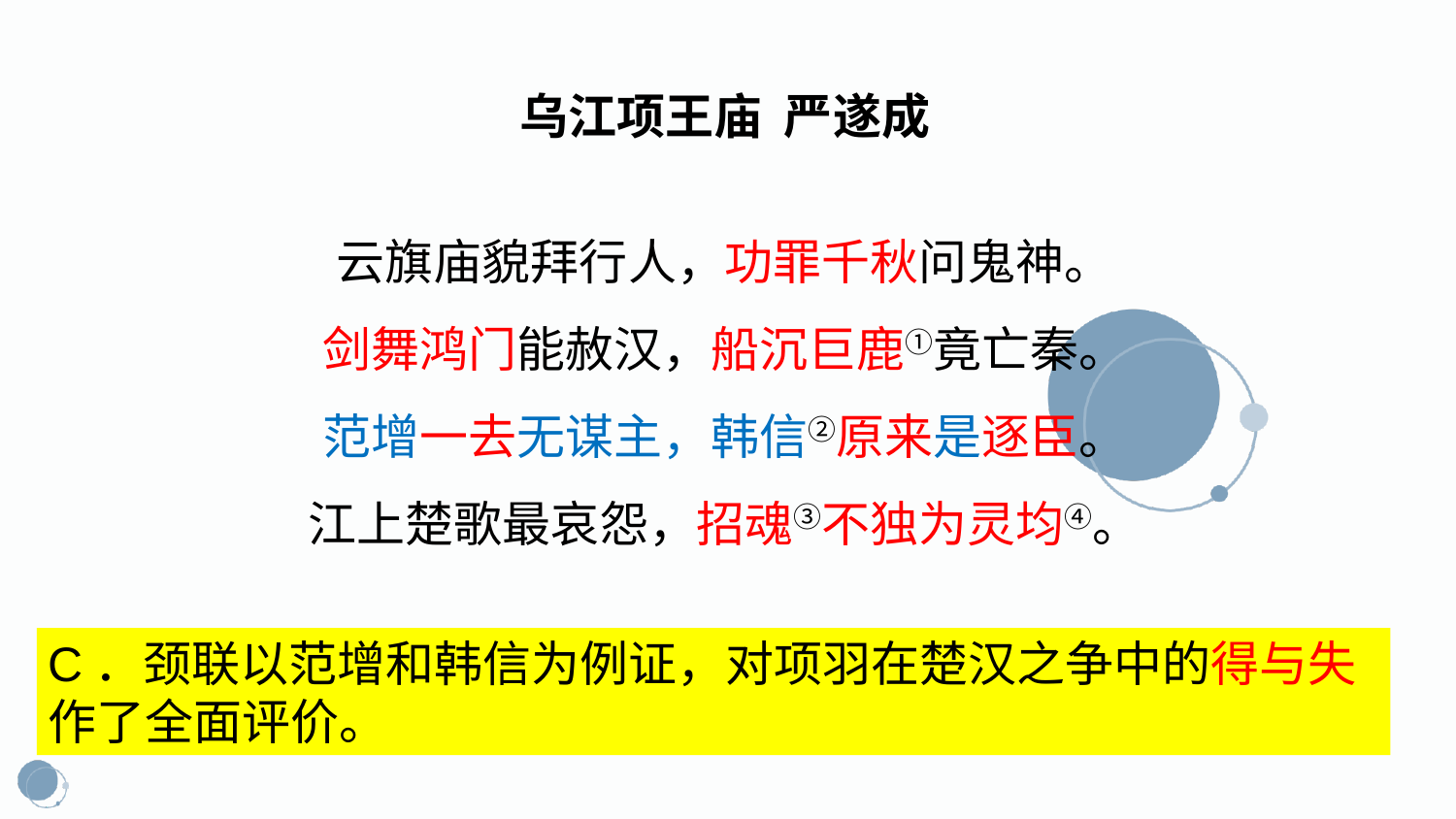

乌江项王庙  严遂成

云旗庙貌拜行人，功罪千秋问鬼神。
剑舞鸿门能赦汉，船沉巨鹿①竟亡秦。
范增一去无谋主，韩信②原来是逐臣。
江上楚歌最哀怨，招魂③不独为灵均④。
C．颈联以范增和韩信为例证，对项羽在楚汉之争中的得与失作了全面评价。